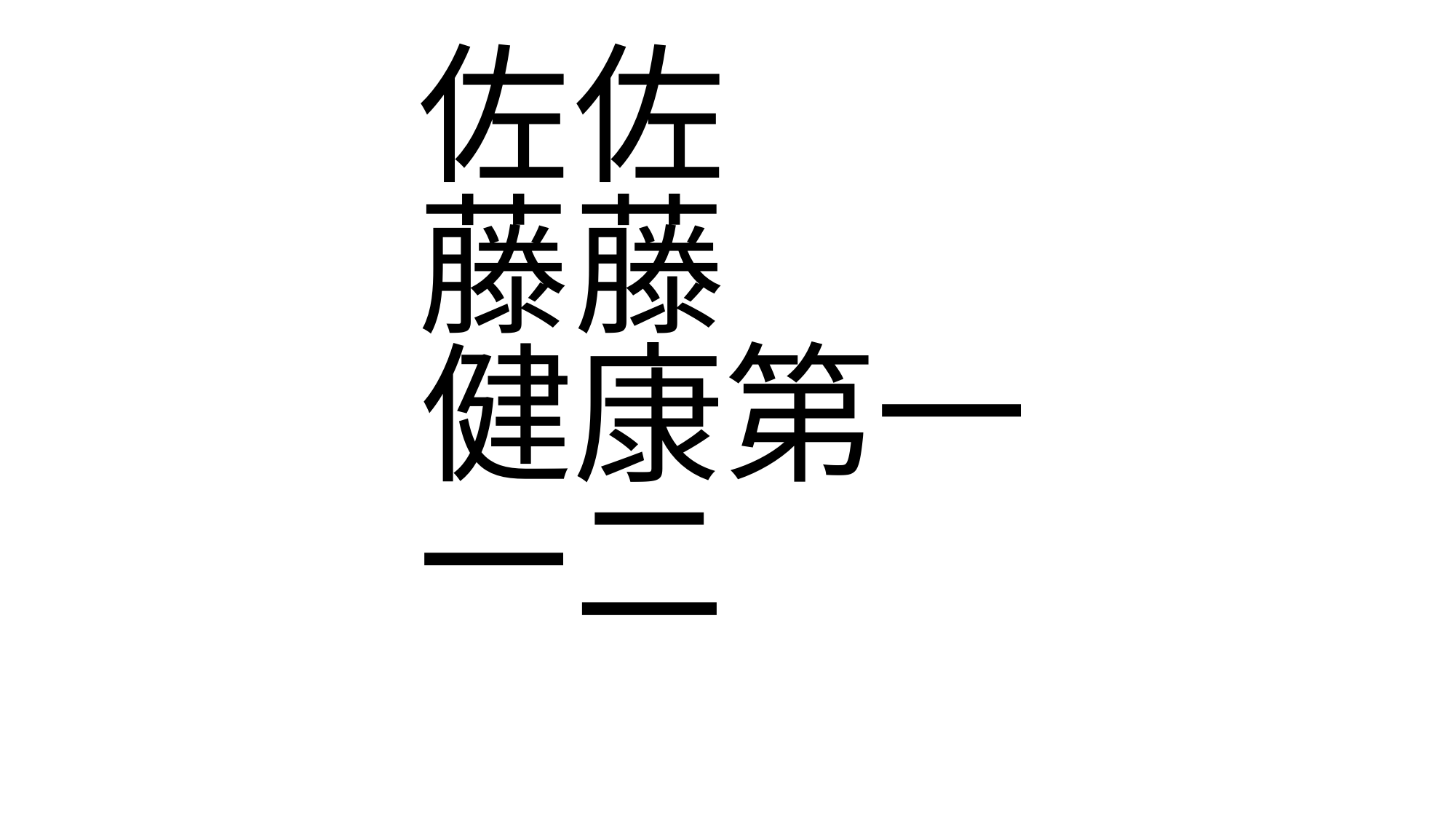

佐
佐
藤
藤
# 健康第一
一
二